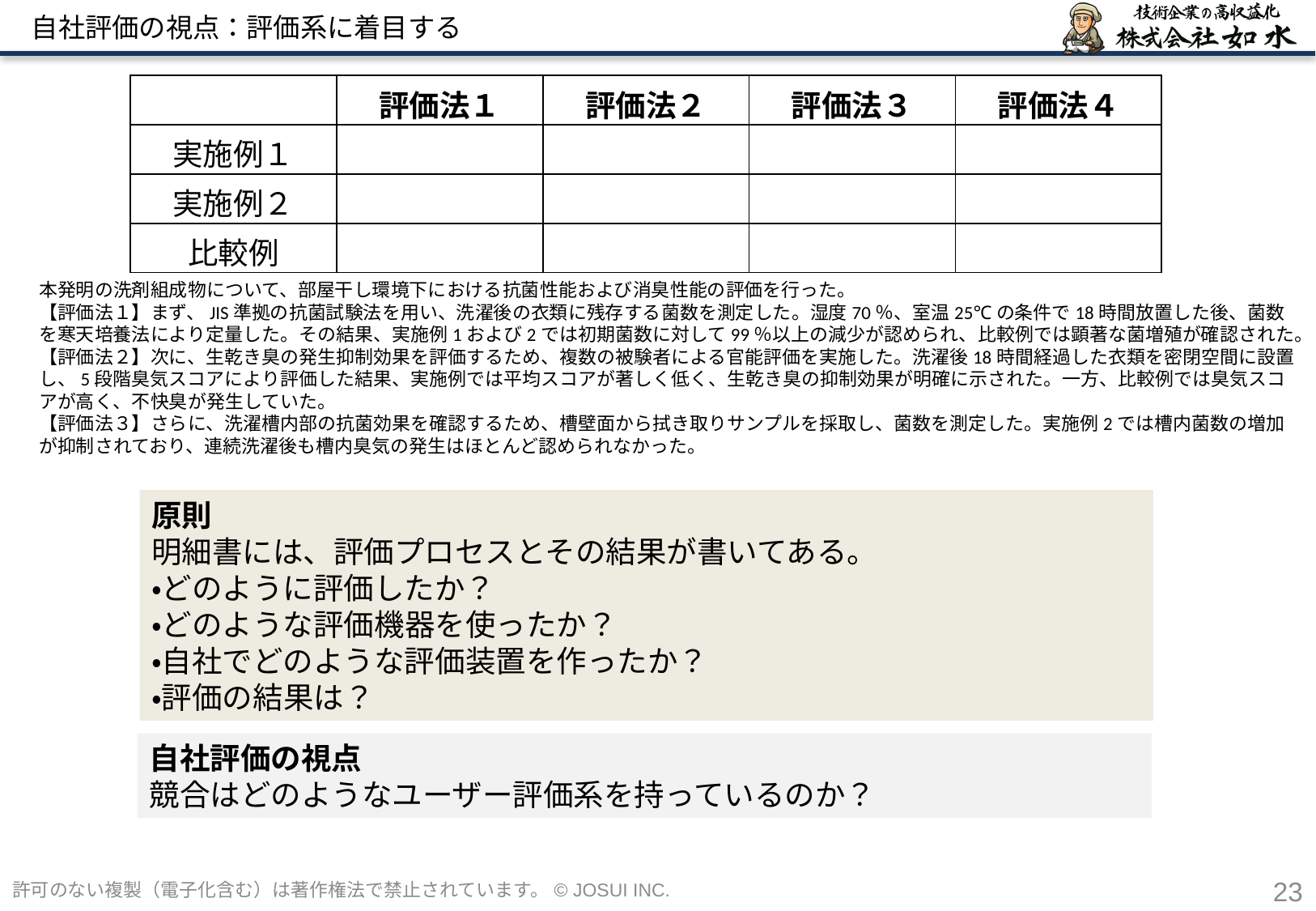

# 自社評価の視点：評価系に着目する
|  | 評価法１ | 評価法２ | 評価法３ | 評価法４ |
| --- | --- | --- | --- | --- |
| 実施例１ |  |  |  |  |
| 実施例２ |  |  |  |  |
| 比較例 |  |  |  |  |
本発明の洗剤組成物について、部屋干し環境下における抗菌性能および消臭性能の評価を行った。
【評価法１】まず、JIS準拠の抗菌試験法を用い、洗濯後の衣類に残存する菌数を測定した。湿度70％、室温25℃の条件で18時間放置した後、菌数を寒天培養法により定量した。その結果、実施例1および2では初期菌数に対して99％以上の減少が認められ、比較例では顕著な菌増殖が確認された。
【評価法２】次に、生乾き臭の発生抑制効果を評価するため、複数の被験者による官能評価を実施した。洗濯後18時間経過した衣類を密閉空間に設置し、5段階臭気スコアにより評価した結果、実施例では平均スコアが著しく低く、生乾き臭の抑制効果が明確に示された。一方、比較例では臭気スコアが高く、不快臭が発生していた。
【評価法３】さらに、洗濯槽内部の抗菌効果を確認するため、槽壁面から拭き取りサンプルを採取し、菌数を測定した。実施例2では槽内菌数の増加が抑制されており、連続洗濯後も槽内臭気の発生はほとんど認められなかった。
原則
明細書には、評価プロセスとその結果が書いてある。
・どのように評価したか？
・どのような評価機器を使ったか？
・自社でどのような評価装置を作ったか？
・評価の結果は？
自社評価の視点
競合はどのようなユーザー評価系を持っているのか？
許可のない複製（電子化含む）は著作権法で禁止されています。© JOSUI INC.
23